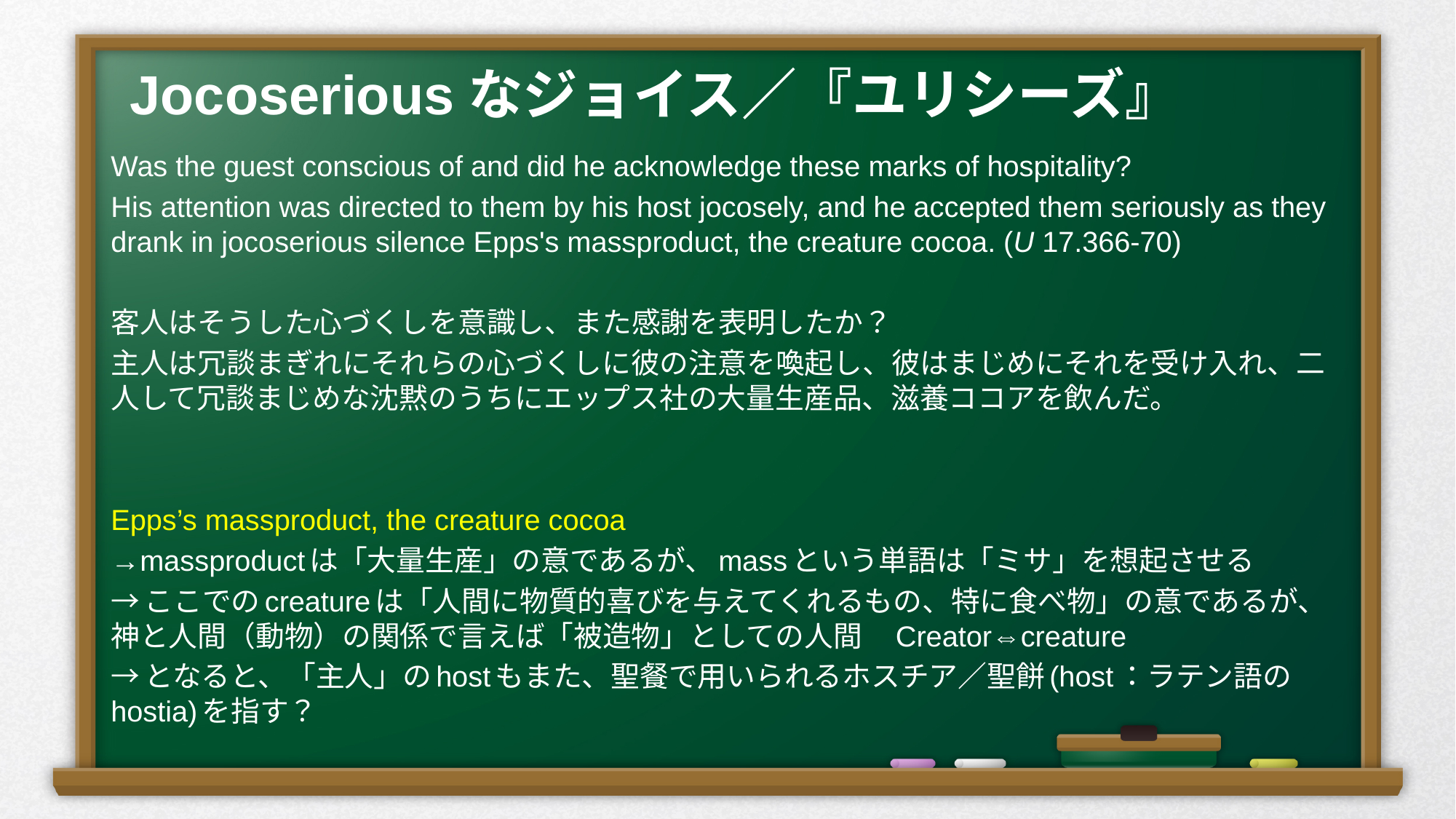

# Jocoseriousなジョイス／『ユリシーズ』
Was the guest conscious of and did he acknowledge these marks of hospitality?
His attention was directed to them by his host jocosely, and he accepted them seriously as they drank in jocoserious silence Epps's massproduct, the creature cocoa. (U 17.366-70)

客人はそうした心づくしを意識し、また感謝を表明したか？
主人は冗談まぎれにそれらの心づくしに彼の注意を喚起し、彼はまじめにそれを受け入れ、二人して冗談まじめな沈黙のうちにエップス社の大量生産品、滋養ココアを飲んだ。

Epps’s massproduct, the creature cocoa
→massproductは「大量生産」の意であるが、massという単語は「ミサ」を想起させる
→ここでのcreatureは「人間に物質的喜びを与えてくれるもの、特に食べ物」の意であるが、神と人間（動物）の関係で言えば「被造物」としての人間　Creator⇔creature
→となると、「主人」のhostもまた、聖餐で用いられるホスチア／聖餅(host：ラテン語のhostia)を指す？